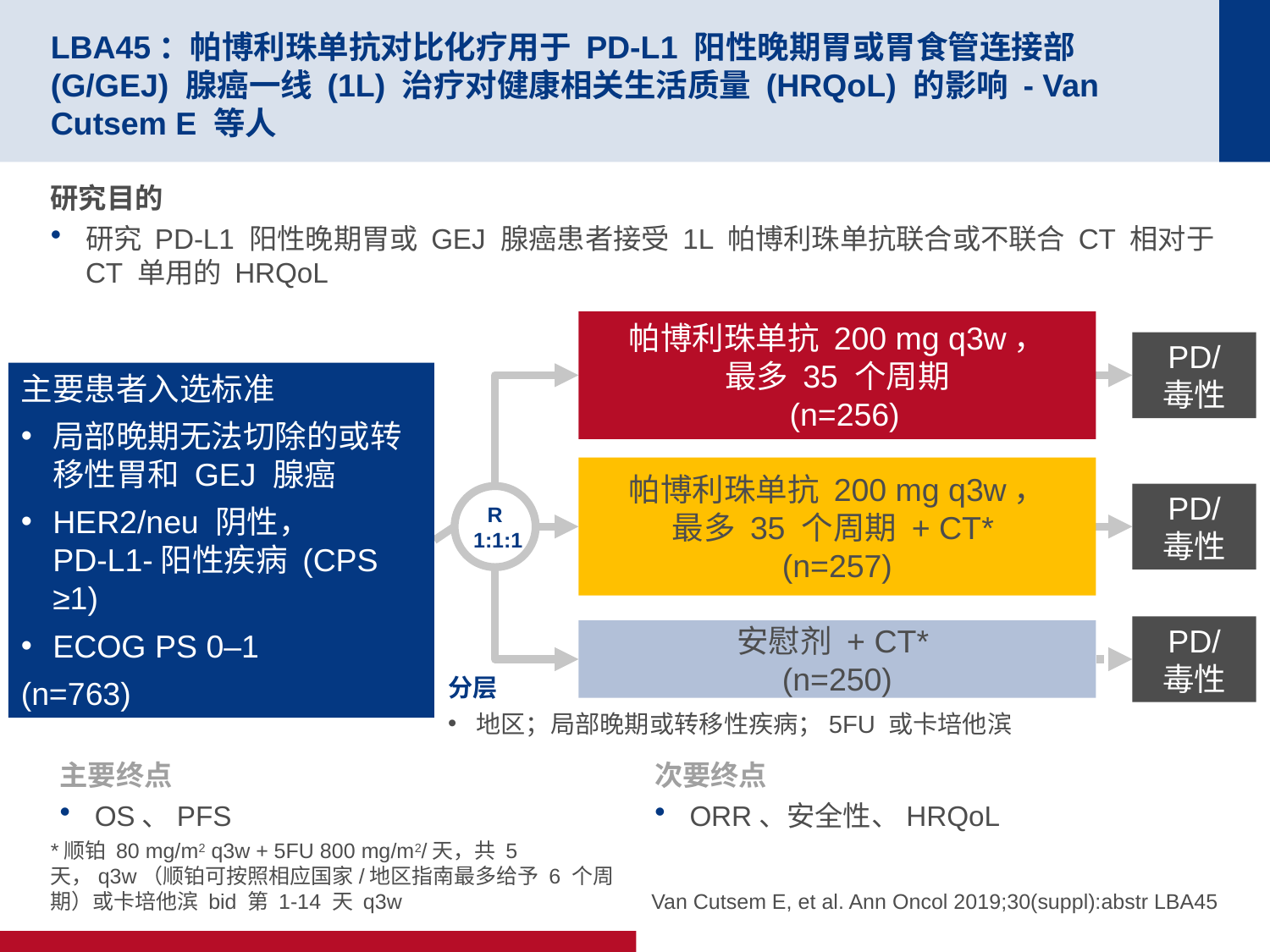

# LBA45：帕博利珠单抗对比化疗用于 PD-L1 阳性晚期胃或胃食管连接部 (G/GEJ) 腺癌一线 (1L) 治疗对健康相关生活质量 (HRQoL) 的影响 - Van Cutsem E 等人
研究目的
研究 PD-L1 阳性晚期胃或 GEJ 腺癌患者接受 1L 帕博利珠单抗联合或不联合 CT 相对于 CT 单用的 HRQoL
帕博利珠单抗 200 mg q3w，
最多 35 个周期
 (n=256)
PD/
毒性
主要患者入选标准
局部晚期无法切除的或转移性胃和 GEJ 腺癌
HER2/neu 阴性，
PD-L1-阳性疾病 (CPS ≥1)
ECOG PS 0–1
(n=763)
帕博利珠单抗 200 mg q3w，
最多 35 个周期 + CT*
(n=257)
PD/
毒性
R
 1:1:1
PD/
毒性
安慰剂 + CT*
(n=250)
分层
地区；局部晚期或转移性疾病；5FU 或卡培他滨
主要终点
OS、PFS
次要终点
ORR、安全性、HRQoL
*顺铂 80 mg/m2 q3w + 5FU 800 mg/m2/天，共 5 天，q3w（顺铂可按照相应国家/地区指南最多给予 6 个周期）或卡培他滨 bid 第 1-14 天 q3w
Van Cutsem E, et al. Ann Oncol 2019;30(suppl):abstr LBA45